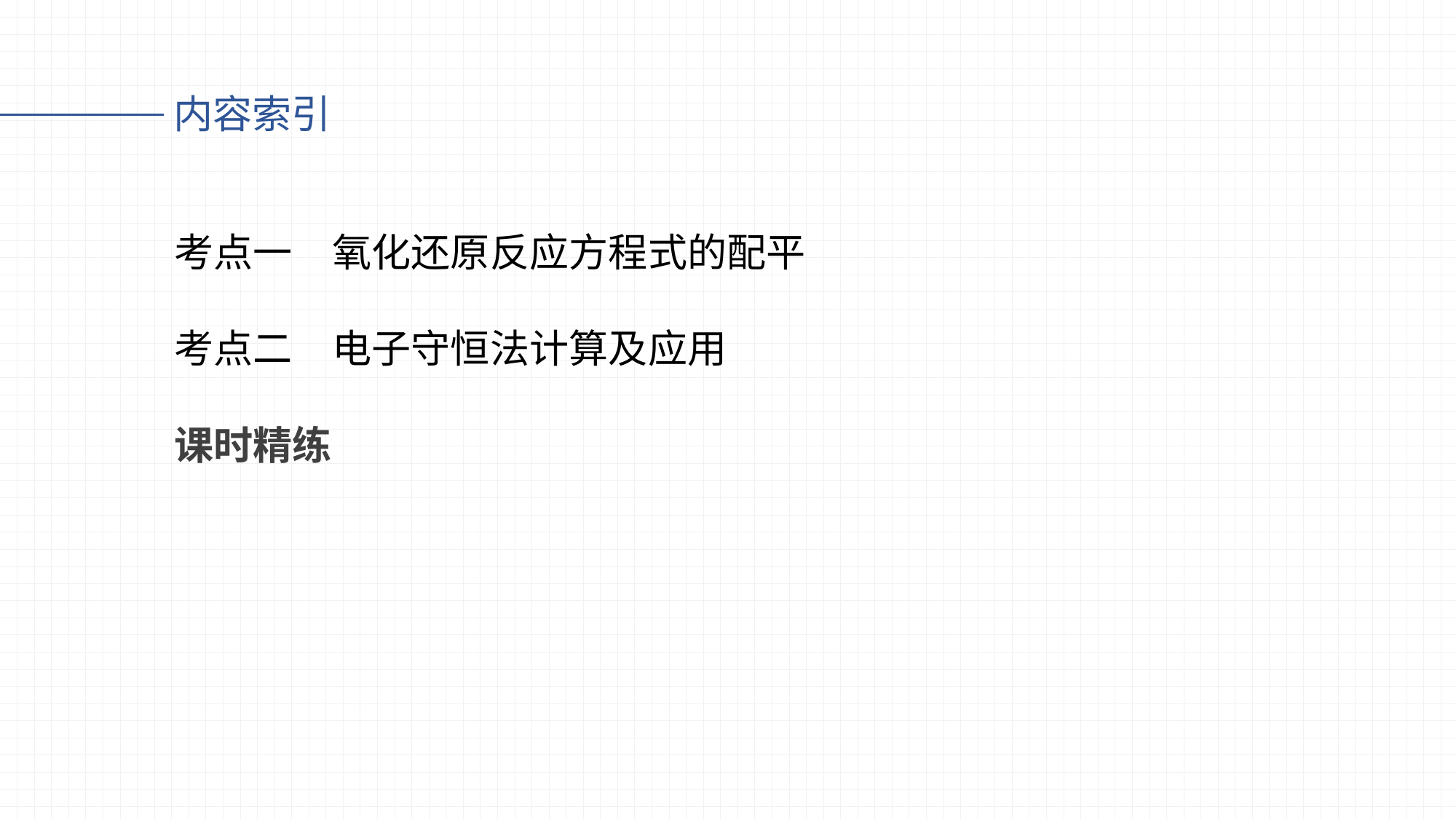

内容索引
考点一　氧化还原反应方程式的配平
考点二　电子守恒法计算及应用
课时精练